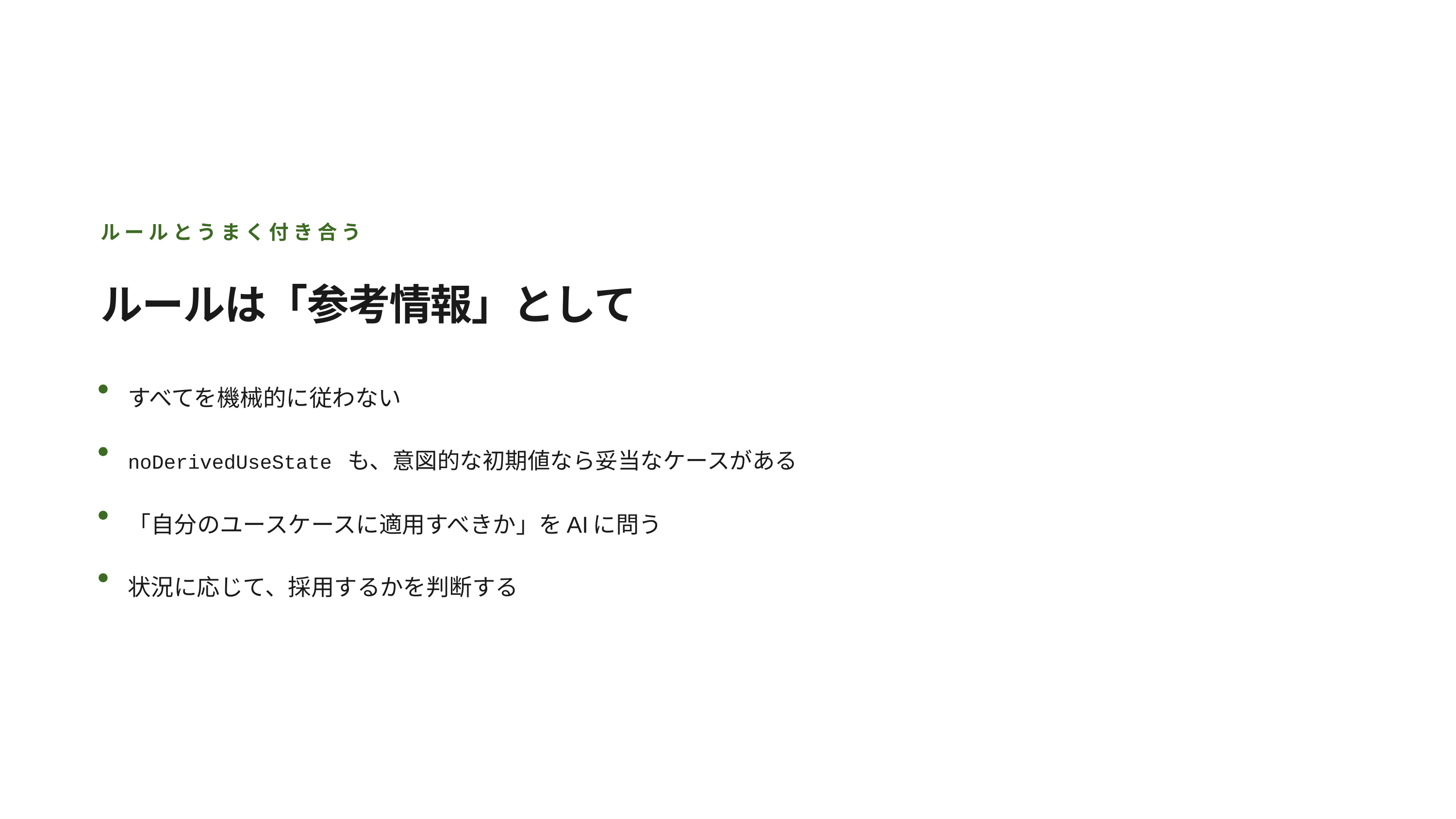

ルールとうまく付き合う
ルールは「参考情報」として
すべてを機械的に従わない

noDerivedUseState も、意図的な初期値なら妥当なケースがある

「自分のユースケースに適用すべきか」をAIに問う

状況に応じて、採用するかを判断する